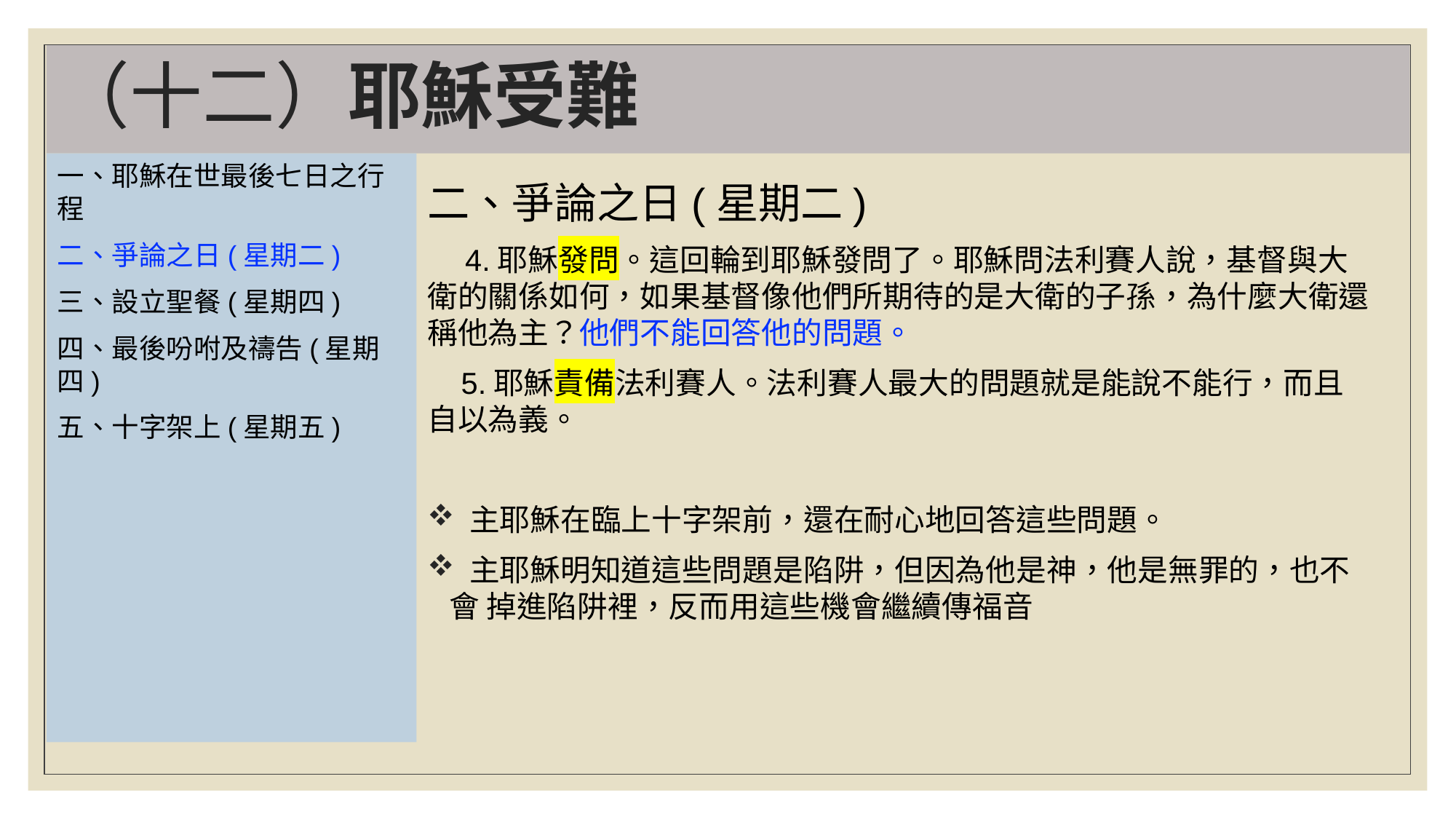

# （十二）耶穌受難
一、耶穌在世最後七日之行程
二、爭論之日(星期二)
三、設立聖餐(星期四)
四、最後吩咐及禱告(星期四)
五、十字架上(星期五)

二、爭論之日(星期二)
　4.耶穌發問。這回輪到耶穌發問了。耶穌問法利賽人說，基督與大衛的關係如何，如果基督像他們所期待的是大衛的子孫，為什麼大衛還稱他為主？他們不能回答他的問題。
    5.耶穌責備法利賽人。法利賽人最大的問題就是能說不能行，而且自以為義。

 主耶穌在臨上十字架前，還在耐心地回答這些問題。
 主耶穌明知道這些問題是陷阱，但因為他是神，他是無罪的，也不會 掉進陷阱裡，反而用這些機會繼續傳福音